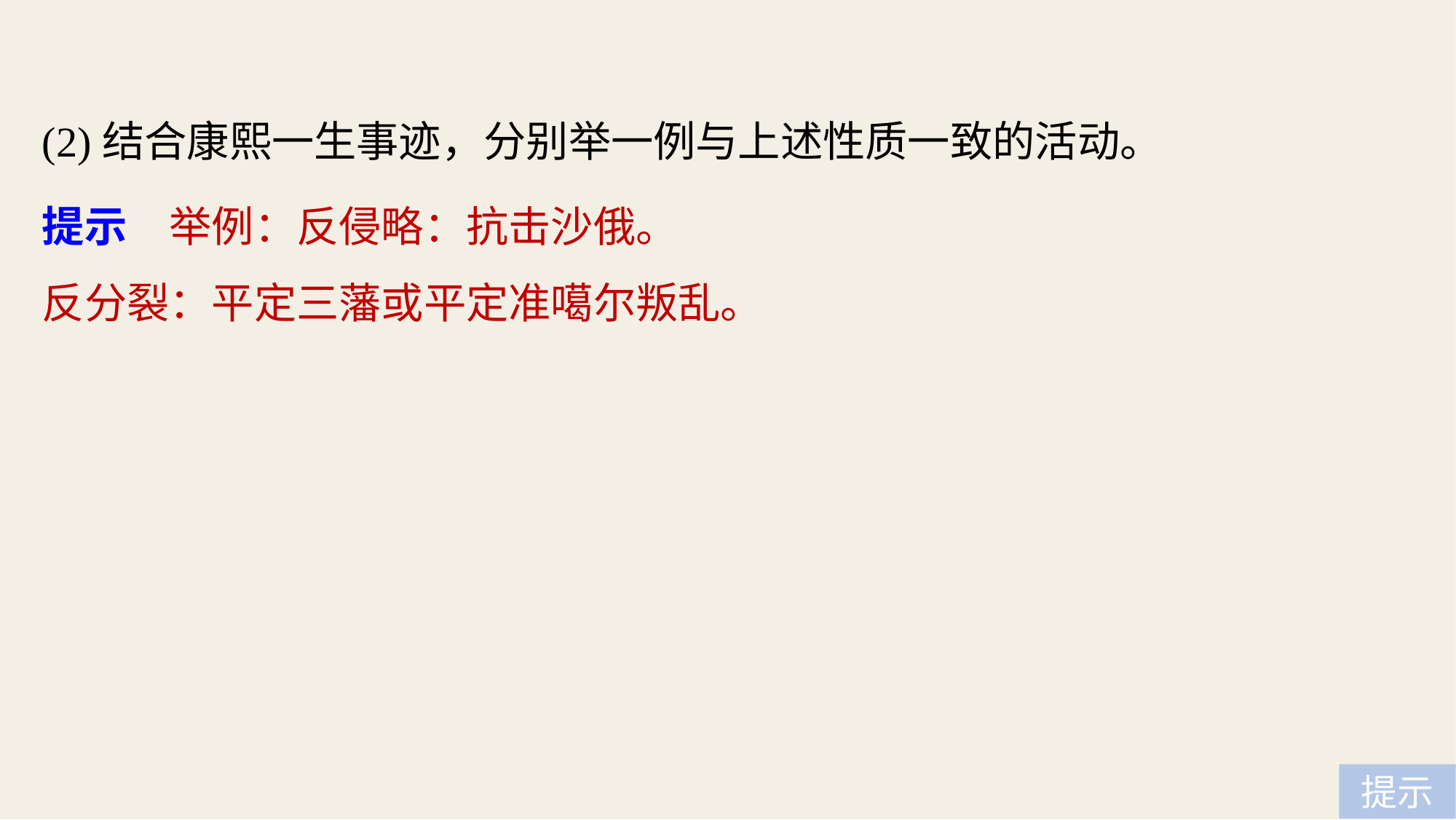

(2)结合康熙一生事迹，分别举一例与上述性质一致的活动。
提示　举例：反侵略：抗击沙俄。
反分裂：平定三藩或平定准噶尔叛乱。
提示